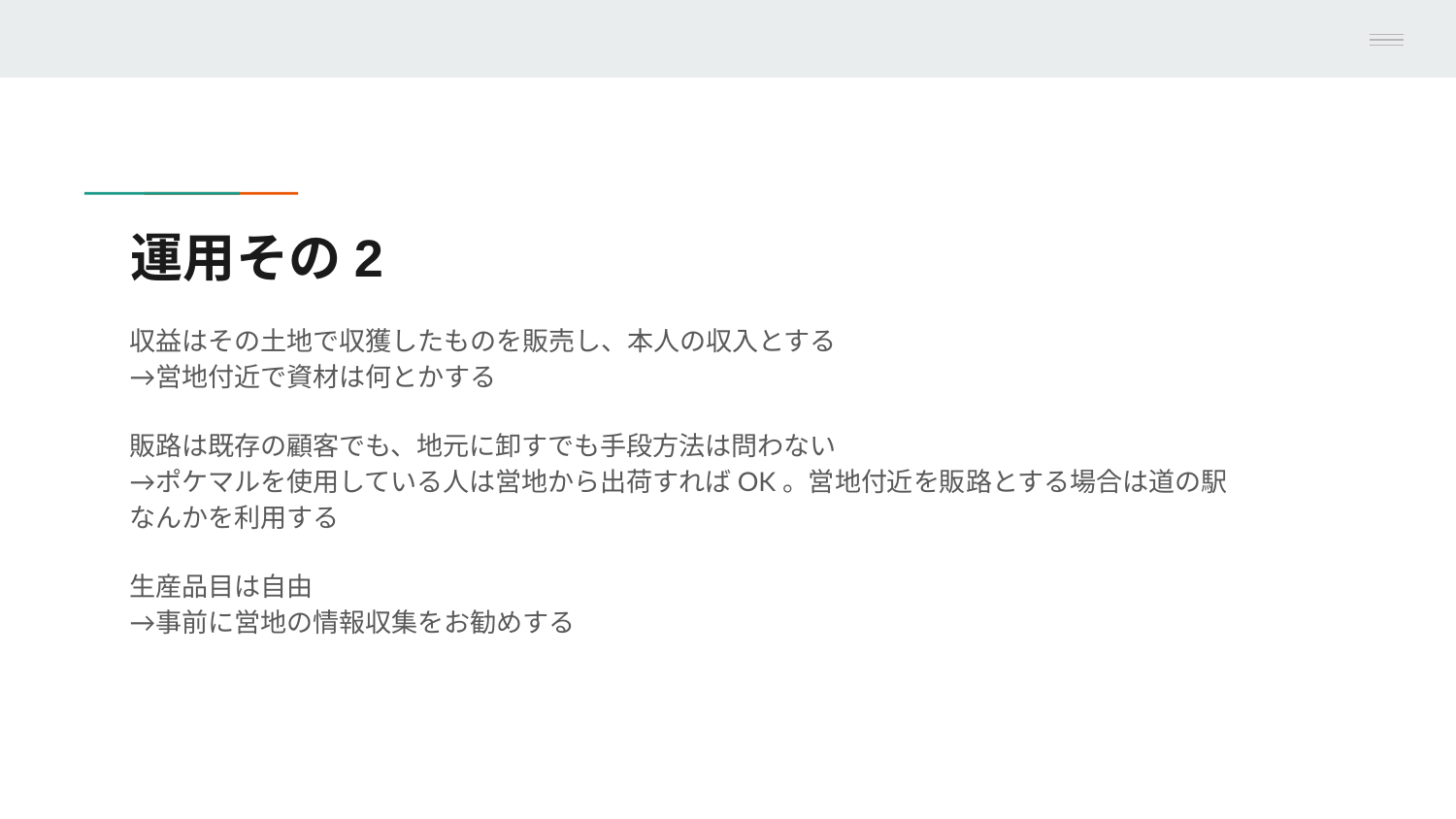

# 運用その2
収益はその土地で収獲したものを販売し、本人の収入とする
→営地付近で資材は何とかする
販路は既存の顧客でも、地元に卸すでも手段方法は問わない
→ポケマルを使用している人は営地から出荷すればOK。営地付近を販路とする場合は道の駅なんかを利用する
生産品目は自由
→事前に営地の情報収集をお勧めする